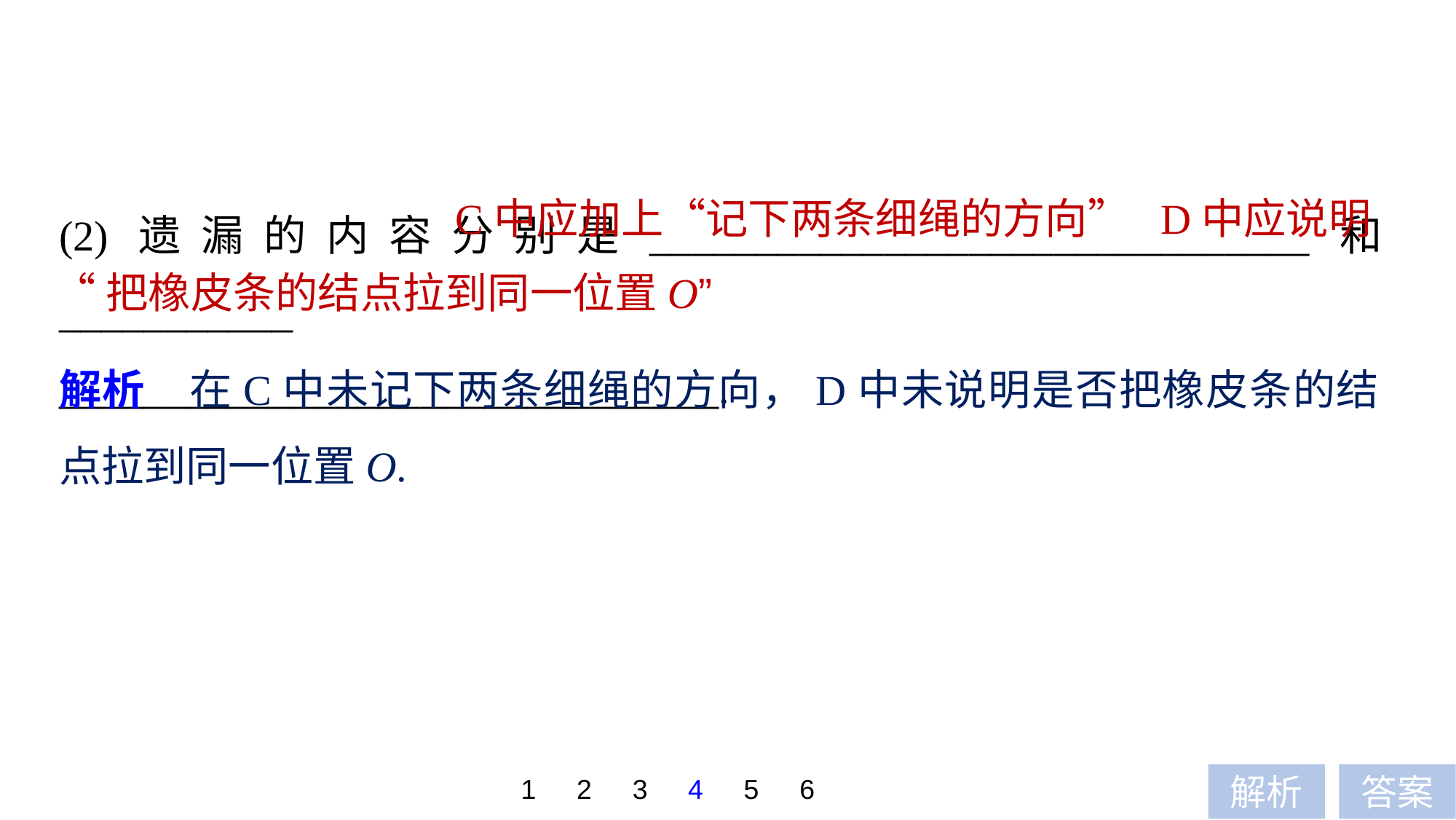

(2)遗漏的内容分别是_______________________________和___________
_______________________________.
C中应加上“记下两条细绳的方向”
D中应说明
“把橡皮条的结点拉到同一位置O”
解析　在C中未记下两条细绳的方向，D中未说明是否把橡皮条的结点拉到同一位置O.
1
2
3
4
5
6
解析
答案